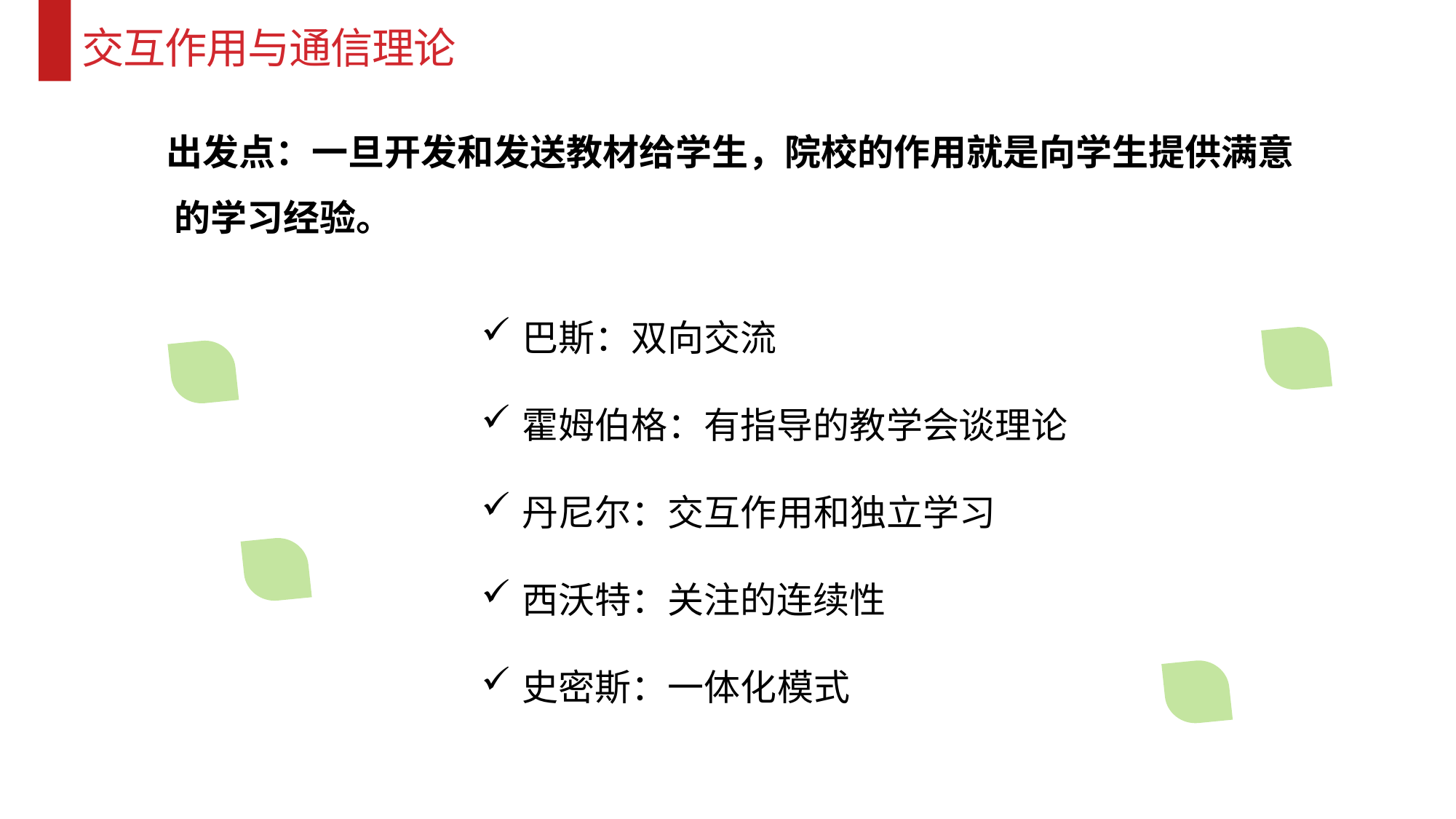

交互作用与通信理论
出发点：一旦开发和发送教材给学生，院校的作用就是向学生提供满意   的学习经验。

巴斯：双向交流
霍姆伯格：有指导的教学会谈理论
丹尼尔：交互作用和独立学习
西沃特：关注的连续性
史密斯：一体化模式